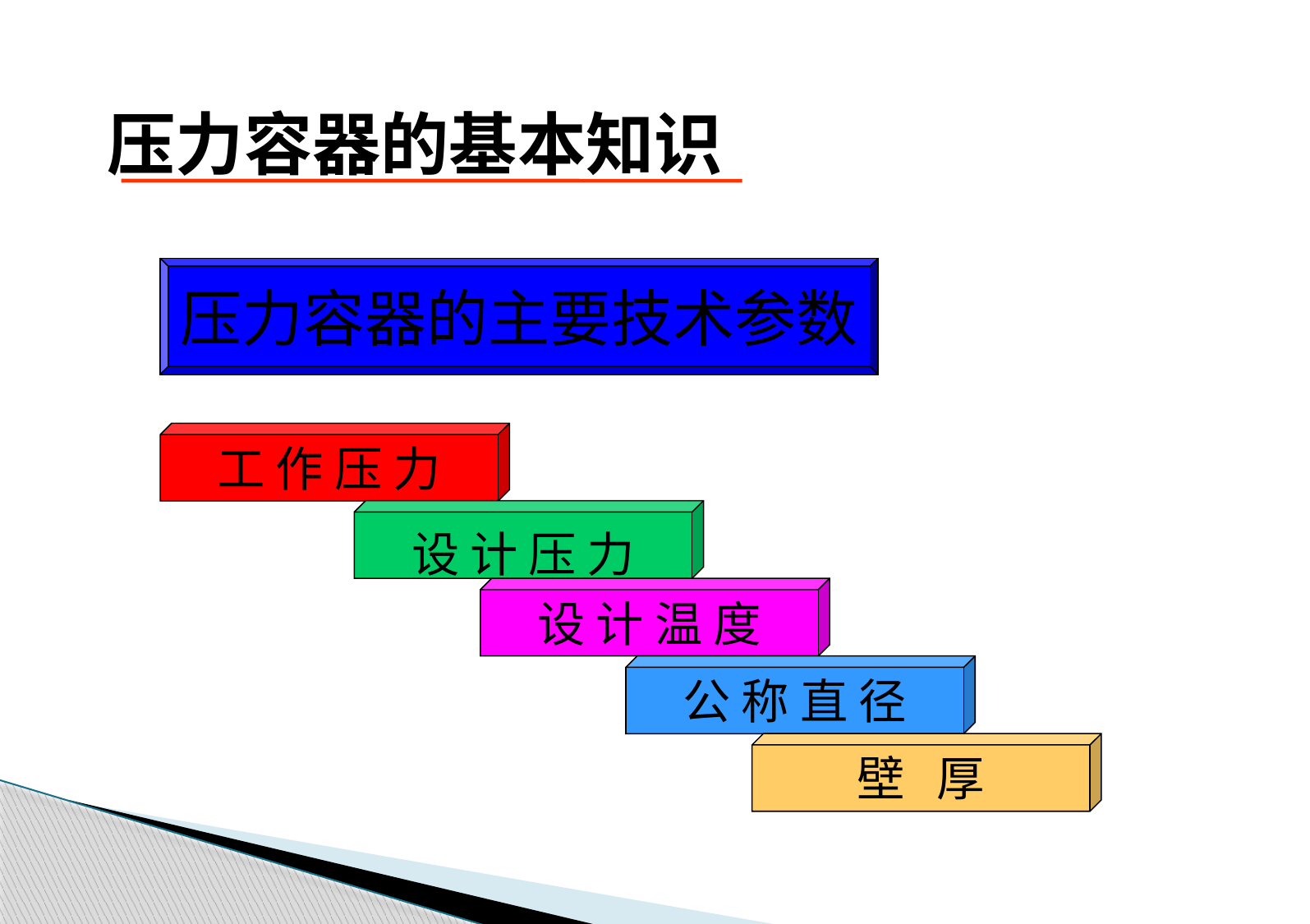

# 压力容器的基本知识

压力容器的主要技术参数

工 作 压 力

设 计 压 力

设 计 温 度

公 称 直 径

壁   厚